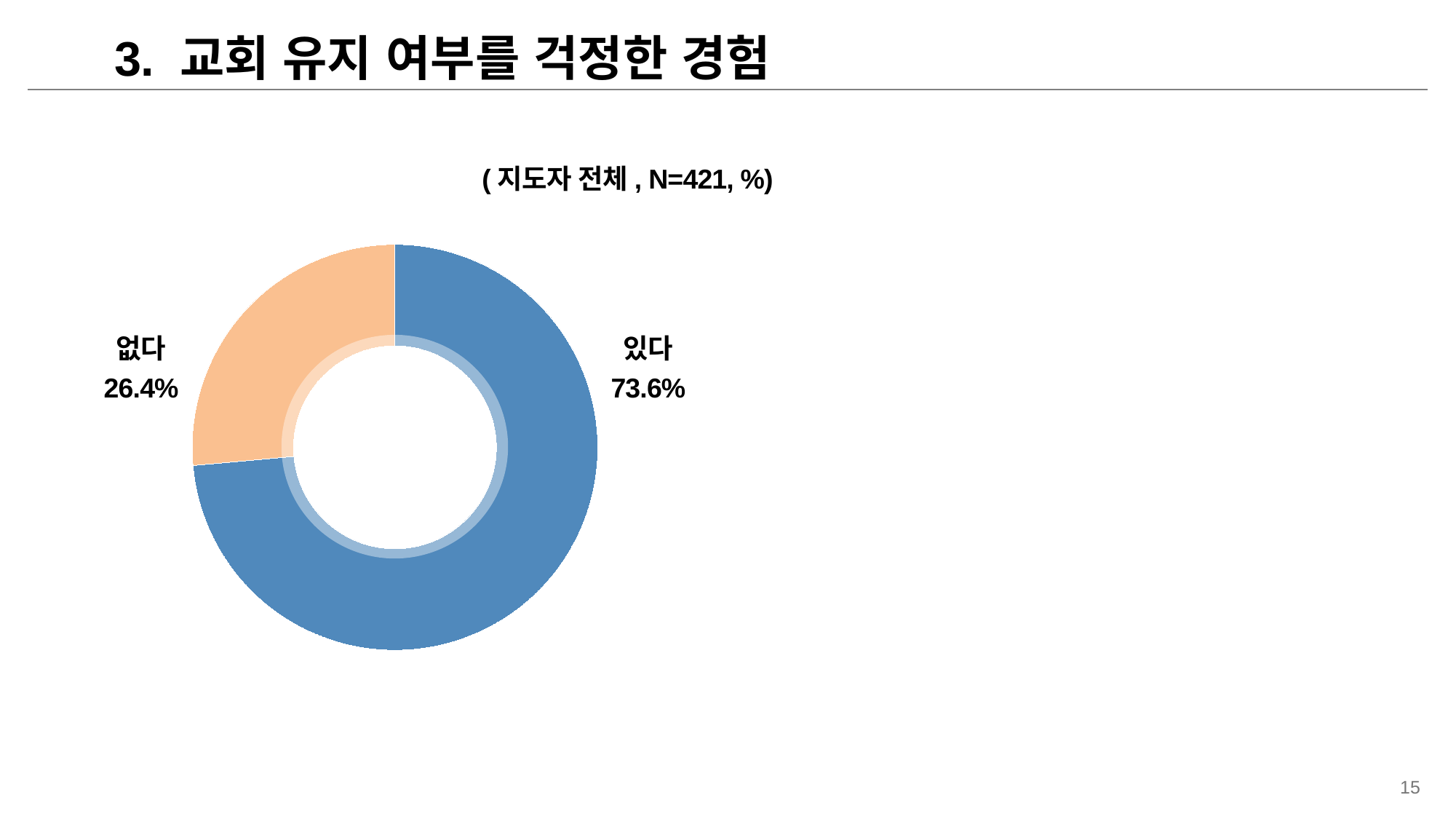

3. 교회 유지 여부를 걱정한 경험
(지도자 전체, N=421, %)

### Chart

| Category | 열1 |
|---|---|
| 지금처럼 계속 하고 싶다 | 73.56511992291357 |
| 지금보다 더 하고 싶다 | 26.43488007708611 |
없다
26.4%
있다
73.6%